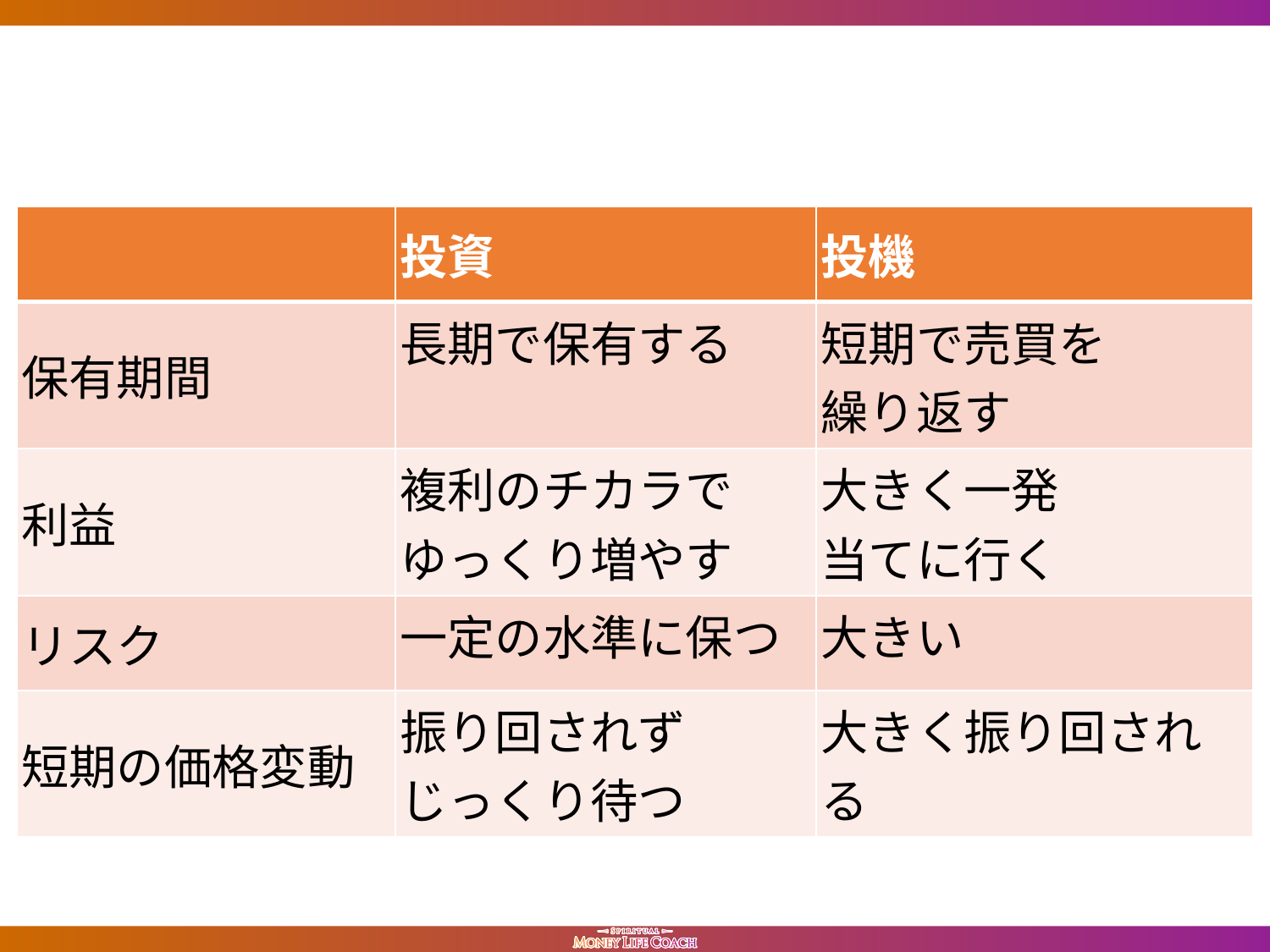

|  | 投資 | 投機 |
| --- | --- | --- |
| 保有期間 | 長期で保有する | 短期で売買を 繰り返す |
| 利益 | 複利のチカラで ゆっくり増やす | 大きく一発 当てに行く |
| リスク | 一定の水準に保つ | 大きい |
| 短期の価格変動 | 振り回されず じっくり待つ | 大きく振り回される |